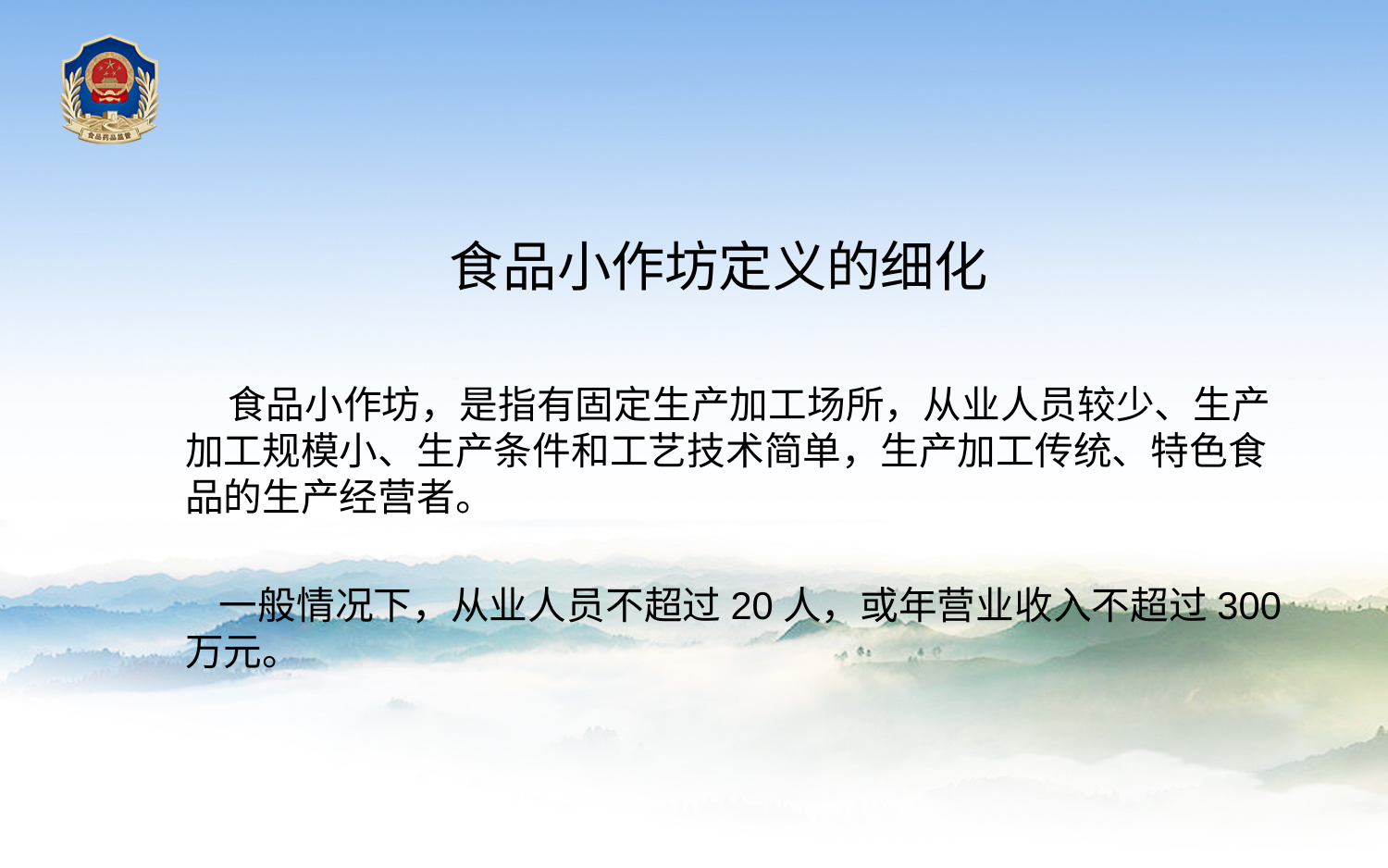

食品小作坊定义的细化

          食品小作坊，是指有固定生产加工场所，从业人员较少、生产加工规模小、生产条件和工艺技术简单，生产加工传统、特色食品的生产经营者。

         一般情况下，从业人员不超过20人，或年营业收入不超过300万元。